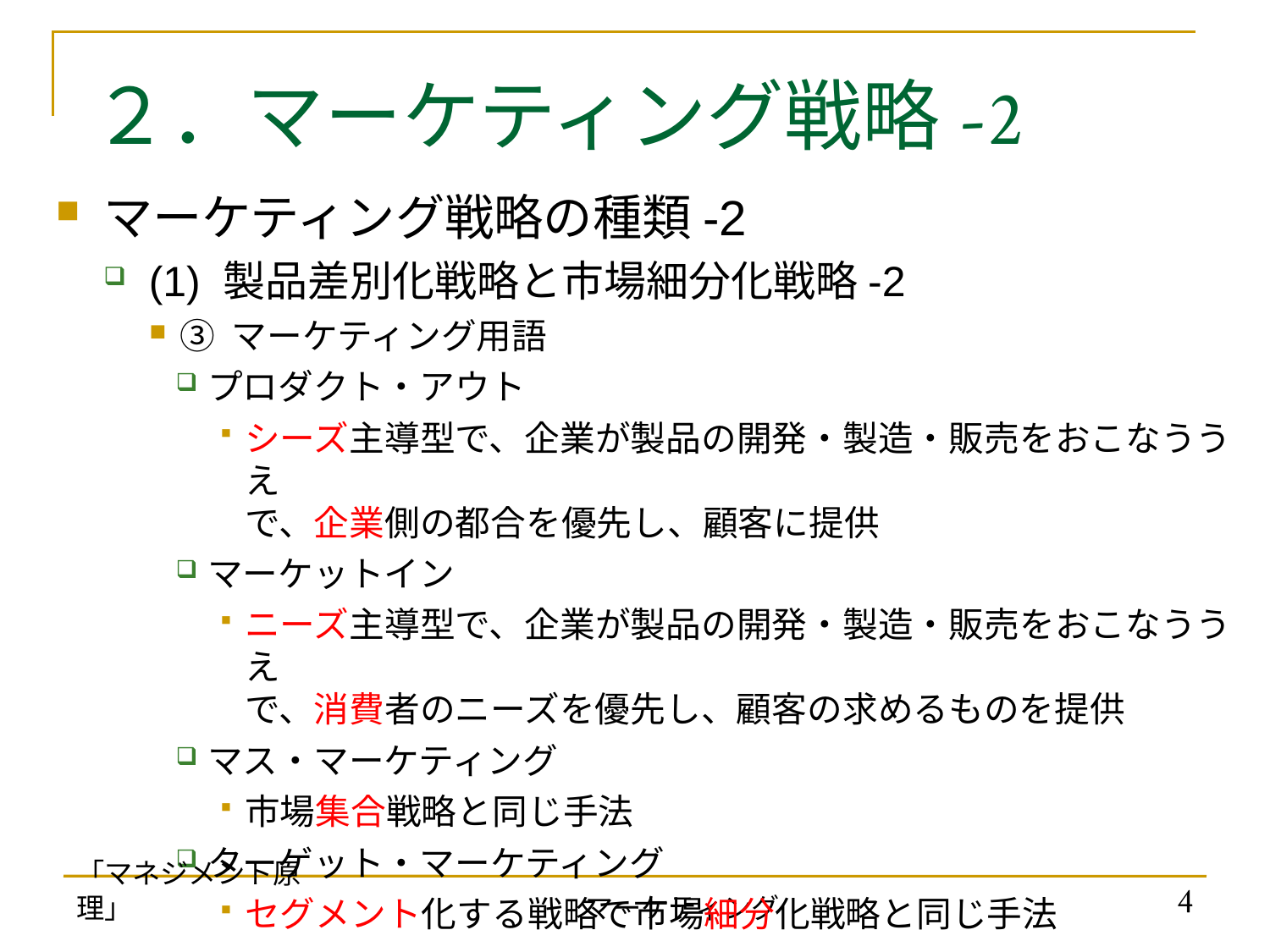

# ２．マーケティング戦略-2
マーケティング戦略の種類-2
(1) 製品差別化戦略と市場細分化戦略-2
③ マーケティング用語
プロダクト・アウト
シーズ主導型で、企業が製品の開発・製造・販売をおこなううえ
で、企業側の都合を優先し、顧客に提供
マーケットイン
ニーズ主導型で、企業が製品の開発・製造・販売をおこなううえ
で、消費者のニーズを優先し、顧客の求めるものを提供
マス・マーケティング
市場集合戦略と同じ手法
ターゲット・マーケティング
セグメント化する戦略で市場細分化戦略と同じ手法
「マネジメント原理」
4
マーケティング